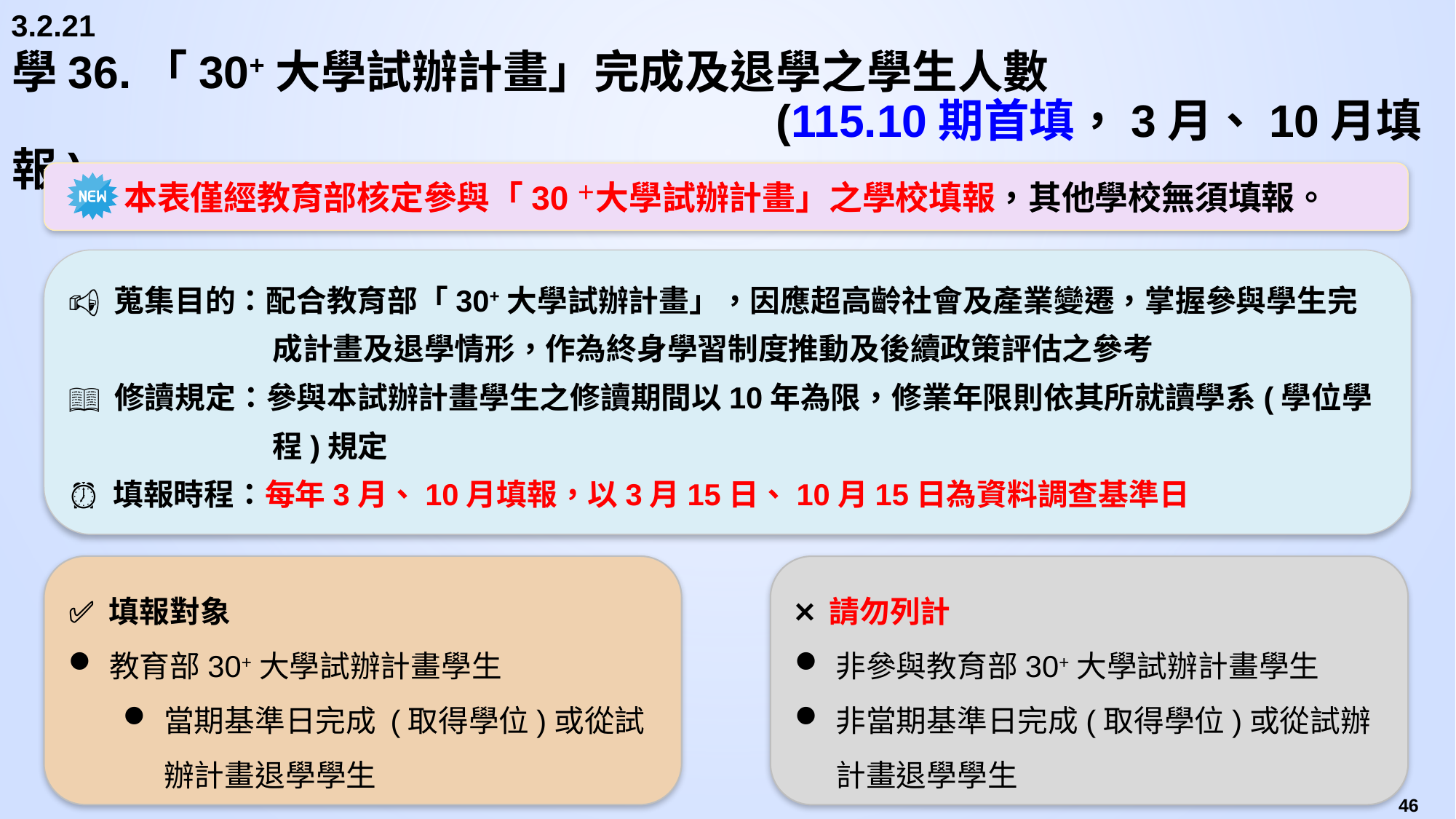

3.2.21
# 學36.「30+大學試辦計畫」完成及退學之學生人數 (115.10期首填，3月、10月填報)
本表僅經教育部核定參與「30＋大學試辦計畫」之學校填報，其他學校無須填報。

📢 蒐集目的：配合教育部「30+大學試辦計畫」，因應超高齡社會及產業變遷，掌握參與學生完成計畫及退學情形，作為終身學習制度推動及後續政策評估之參考
📖 修讀規定：參與本試辦計畫學生之修讀期間以10年為限，修業年限則依其所就讀學系(學位學程)規定
⏰ 填報時程：每年3月、10月填報，以3月15日、10月15日為資料調查基準日
✅ 填報對象
教育部30+大學試辦計畫學生
當期基準日完成 (取得學位)或從試辦計畫退學學生
❌ 請勿列計
非參與教育部30+大學試辦計畫學生
非當期基準日完成(取得學位)或從試辦計畫退學學生